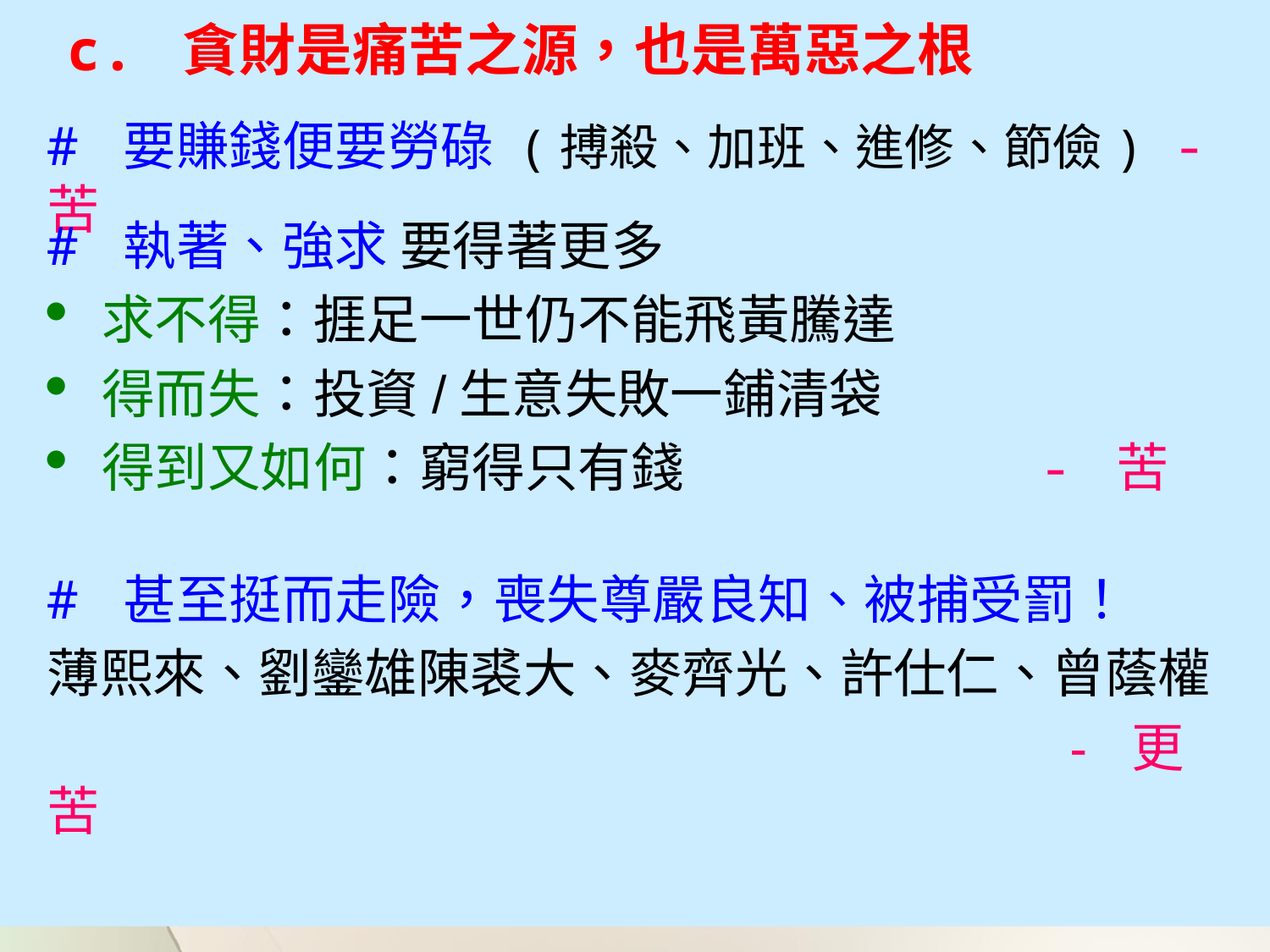

c. 貪財是痛苦之源，也是萬惡之根
# 要賺錢便要勞碌 (搏殺、加班、進修、節儉) - 苦
# 執著、強求 要得著更多
 求不得：捱足一世仍不能飛黃騰達
 得而失：投資/生意失敗一鋪清袋
 得到又如何：窮得只有錢                             - 苦

# 甚至挺而走險，喪失尊嚴良知、被捕受罰！
薄熙來、劉鑾雄陳裘大、麥齊光、許仕仁、曾蔭權
                                                                      - 更苦